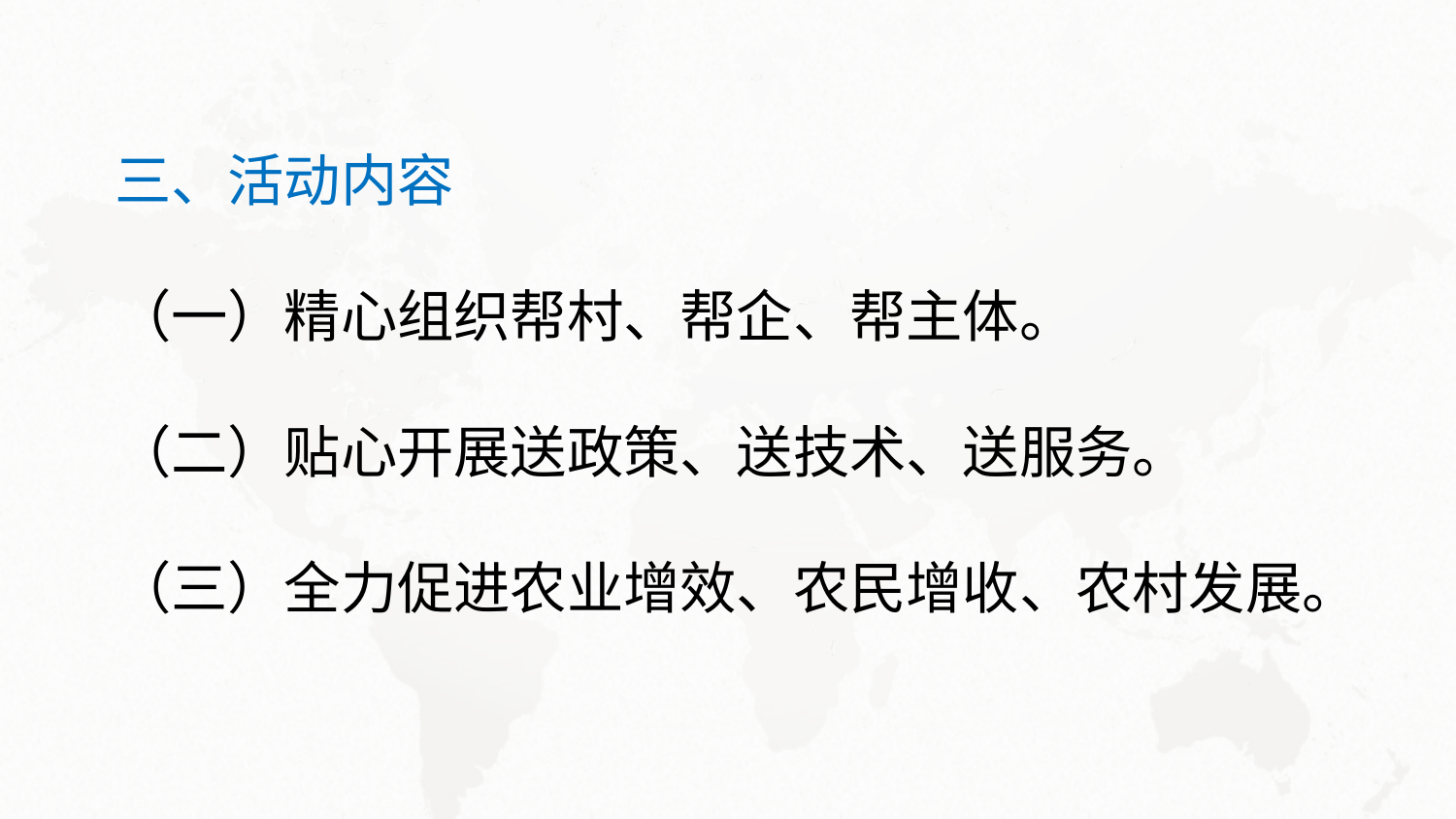

三、活动内容

（一）精心组织帮村、帮企、帮主体。

（二）贴心开展送政策、送技术、送服务。

（三）全力促进农业增效、农民增收、农村发展。